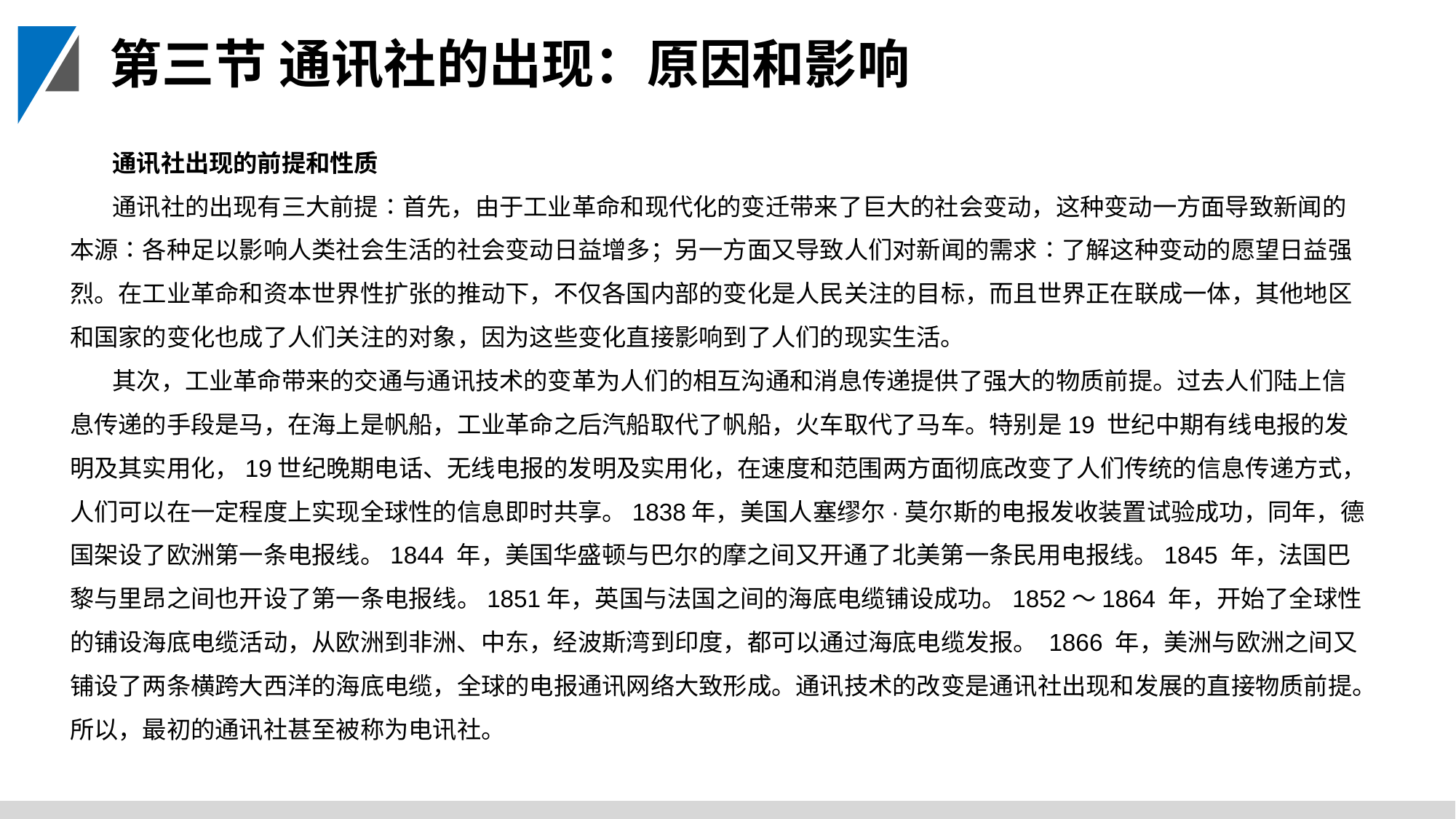

第三节 通讯社的出现：原因和影响
通讯社出现的前提和性质
通讯社的出现有三大前提∶首先，由于工业革命和现代化的变迁带来了巨大的社会变动，这种变动一方面导致新闻的本源∶各种足以影响人类社会生活的社会变动日益增多；另一方面又导致人们对新闻的需求∶了解这种变动的愿望日益强烈。在工业革命和资本世界性扩张的推动下，不仅各国内部的变化是人民关注的目标，而且世界正在联成一体，其他地区和国家的变化也成了人们关注的对象，因为这些变化直接影响到了人们的现实生活。
其次，工业革命带来的交通与通讯技术的变革为人们的相互沟通和消息传递提供了强大的物质前提。过去人们陆上信息传递的手段是马，在海上是帆船，工业革命之后汽船取代了帆船，火车取代了马车。特别是19 世纪中期有线电报的发明及其实用化，19世纪晚期电话、无线电报的发明及实用化，在速度和范围两方面彻底改变了人们传统的信息传递方式，人们可以在一定程度上实现全球性的信息即时共享。1838年，美国人塞缪尔·莫尔斯的电报发收装置试验成功，同年，德国架设了欧洲第一条电报线。1844 年，美国华盛顿与巴尔的摩之间又开通了北美第一条民用电报线。1845 年，法国巴黎与里昂之间也开设了第一条电报线。1851年，英国与法国之间的海底电缆铺设成功。1852～1864 年，开始了全球性的铺设海底电缆活动，从欧洲到非洲、中东，经波斯湾到印度，都可以通过海底电缆发报。 1866 年，美洲与欧洲之间又铺设了两条横跨大西洋的海底电缆，全球的电报通讯网络大致形成。通讯技术的改变是通讯社出现和发展的直接物质前提。所以，最初的通讯社甚至被称为电讯社。